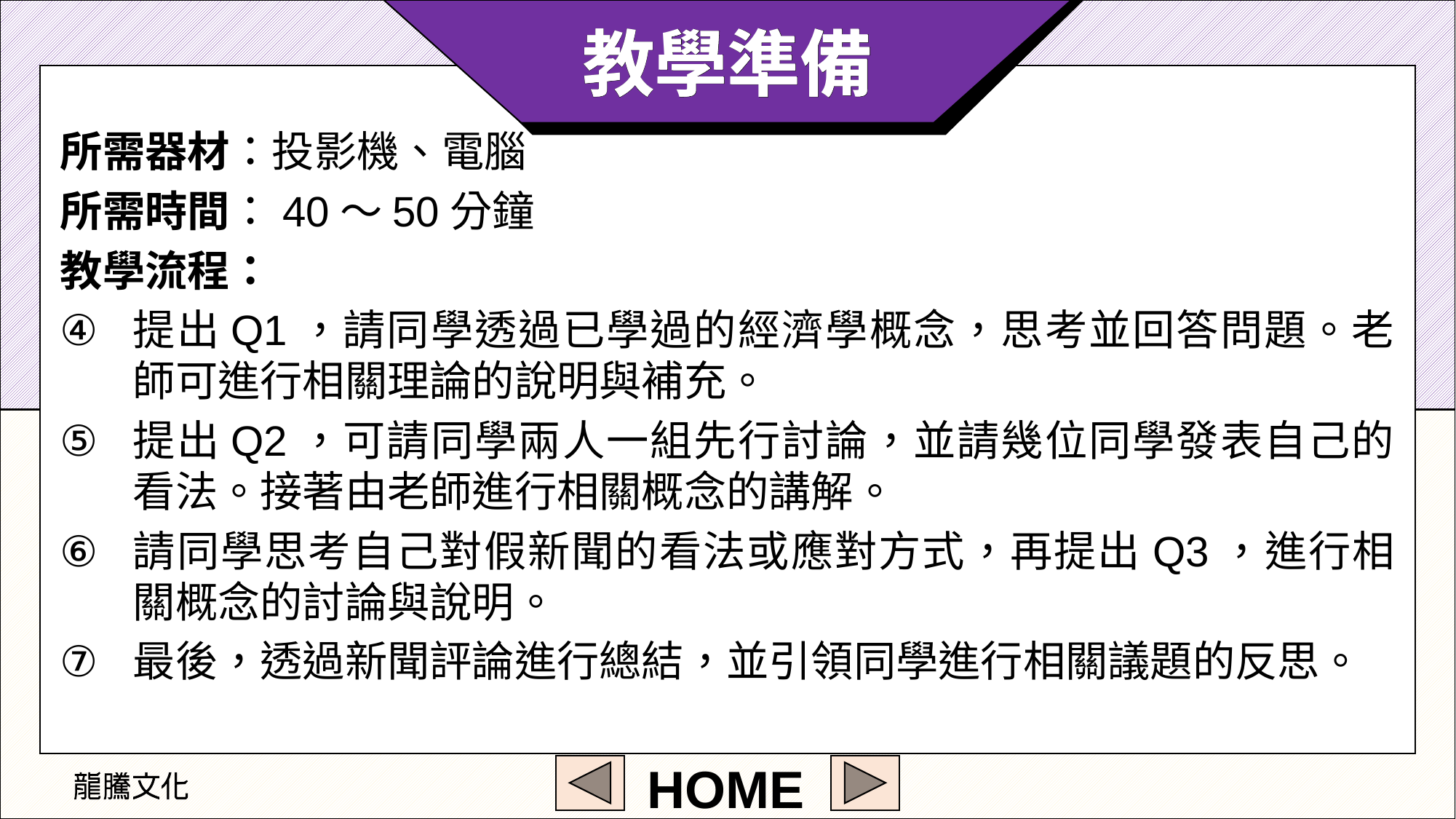

所需器材：投影機、電腦
所需時間：40～50分鐘
教學流程：
提出Q1，請同學透過已學過的經濟學概念，思考並回答問題。老師可進行相關理論的說明與補充。
提出Q2，可請同學兩人一組先行討論，並請幾位同學發表自己的看法。接著由老師進行相關概念的講解。
請同學思考自己對假新聞的看法或應對方式，再提出Q3，進行相關概念的討論與說明。
最後，透過新聞評論進行總結，並引領同學進行相關議題的反思。